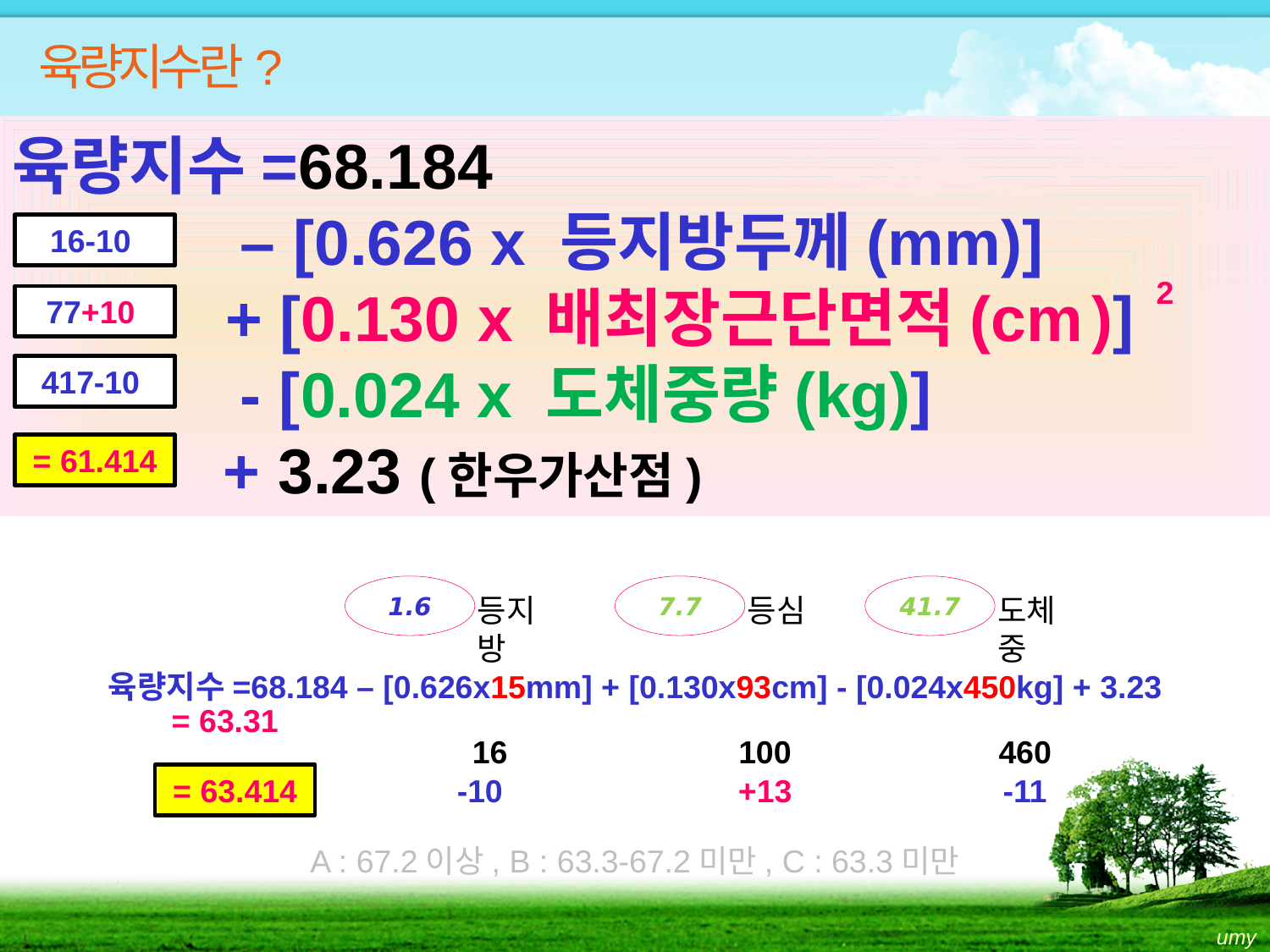

육량지수란?
# 육량지수=68.184 – [0.626 x 등지방두께(mm)] + [0.130 x 배최장근단면적(cm )] - [0.024 x 도체중량(kg)] + 3.23 (한우가산점)
16-10
2
77+10
417-10
= 61.414
1.6
7.7
41.7
등지방
등심
도체중
육량지수=68.184 – [0.626x15mm] + [0.130x93cm] - [0.024x450kg] + 3.23
= 63.31
16
100
460
= 63.414
-10
+13
-11
A : 67.2이상, B : 63.3-67.2미만, C : 63.3미만
umy